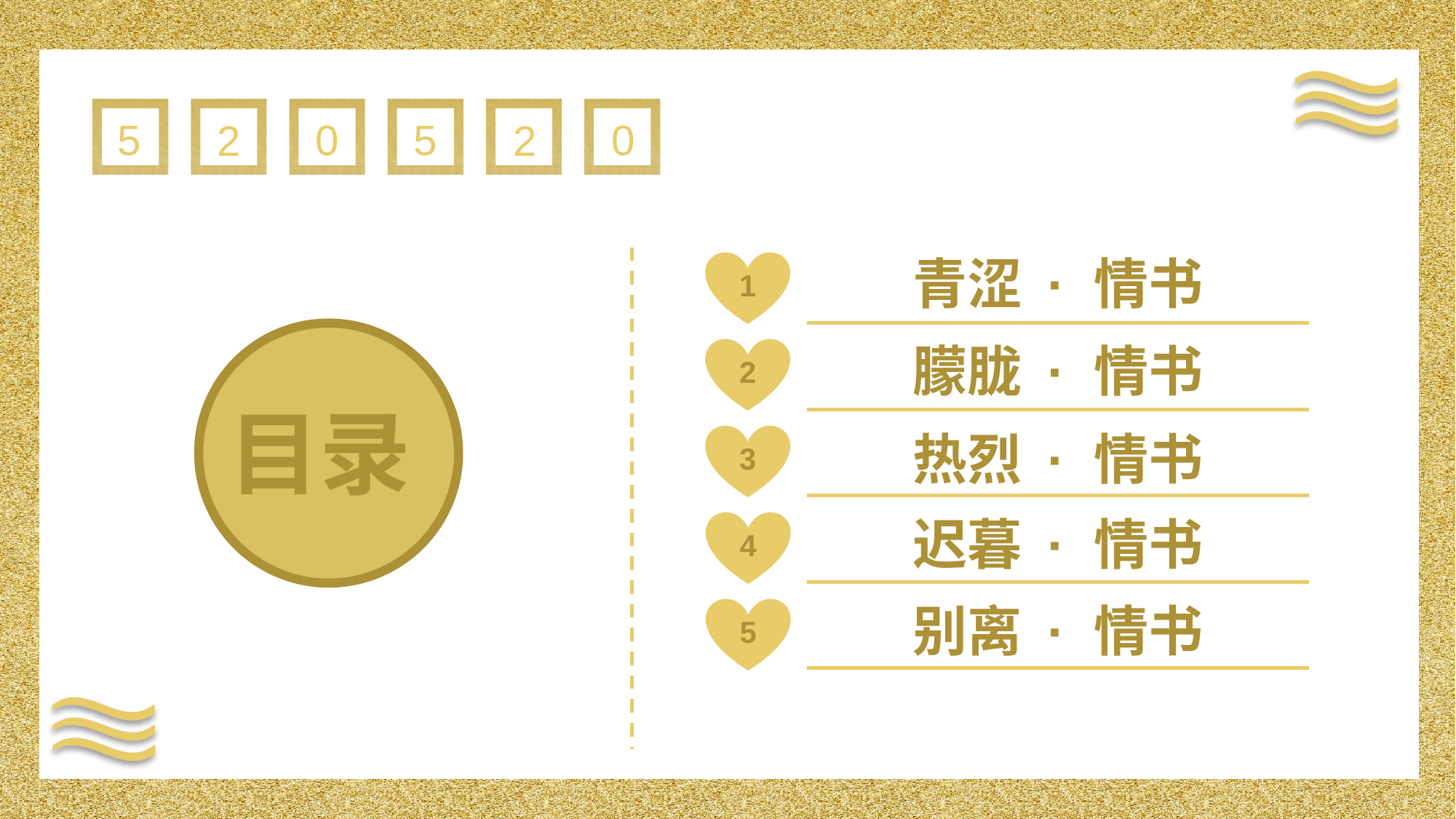

# 青涩 · 情书
朦胧 · 情书
热烈 · 情书
迟暮 · 情书
别离 · 情书